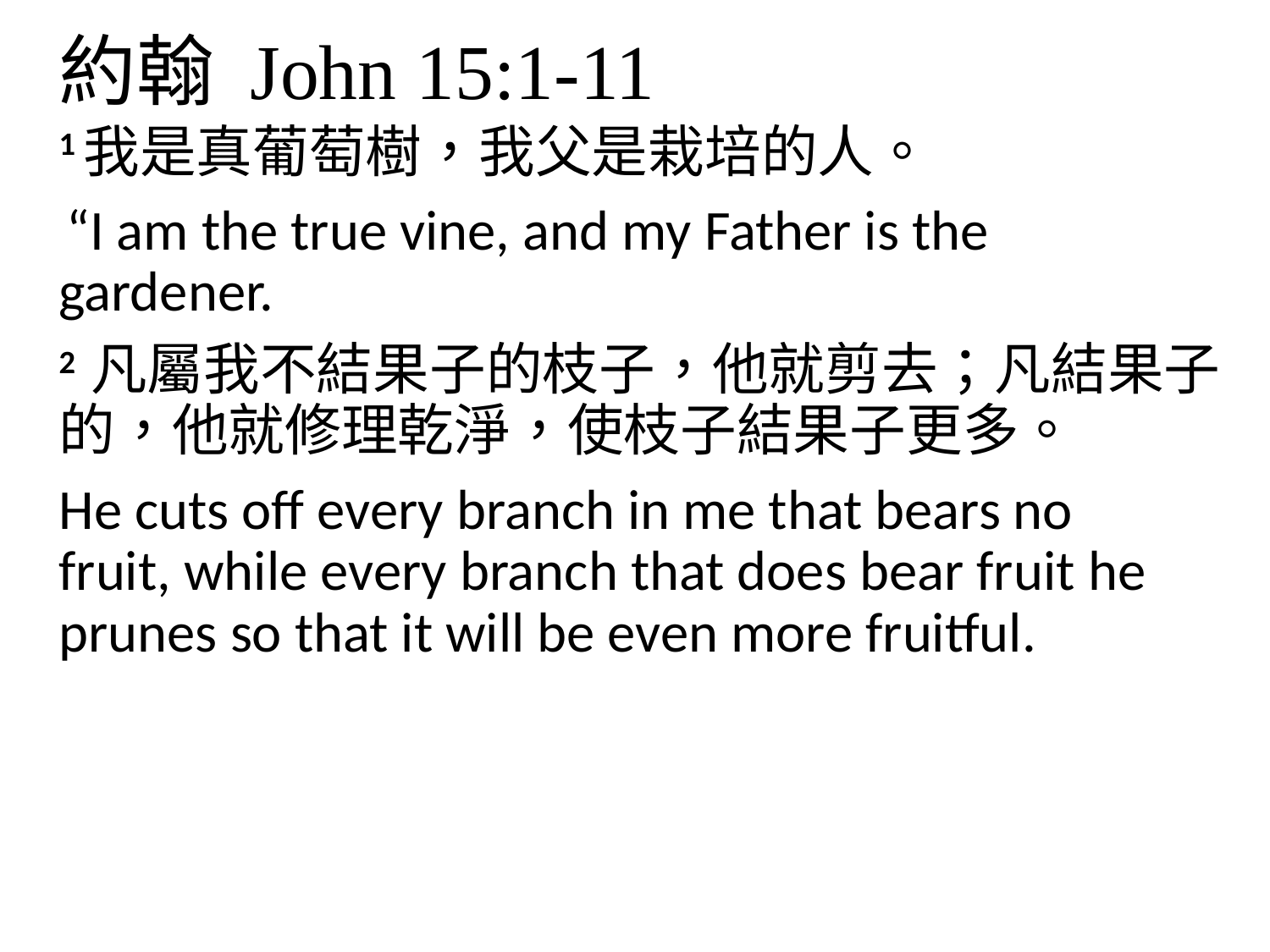

# 約翰 John 15:1-11
1我是真葡萄樹，我父是栽培的人。
 “I am the true vine, and my Father is the gardener.
2 凡屬我不結果子的枝子，他就剪去；凡結果子的，他就修理乾淨，使枝子結果子更多。
He cuts off every branch in me that bears no fruit, while every branch that does bear fruit he prunes so that it will be even more fruitful.